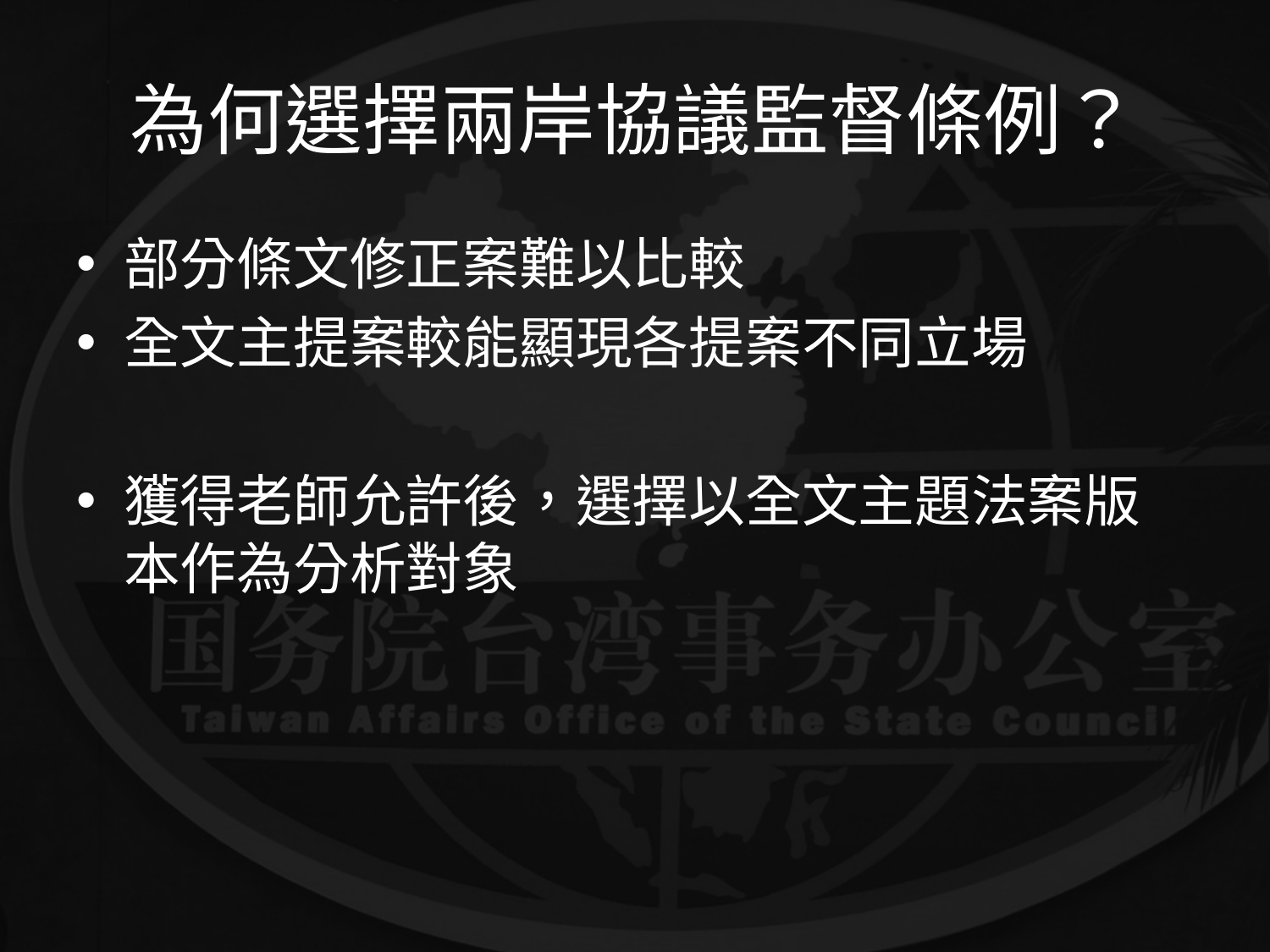

# 為何選擇兩岸協議監督條例？
部分條文修正案難以比較
全文主提案較能顯現各提案不同立場

獲得老師允許後，選擇以全文主題法案版本作為分析對象